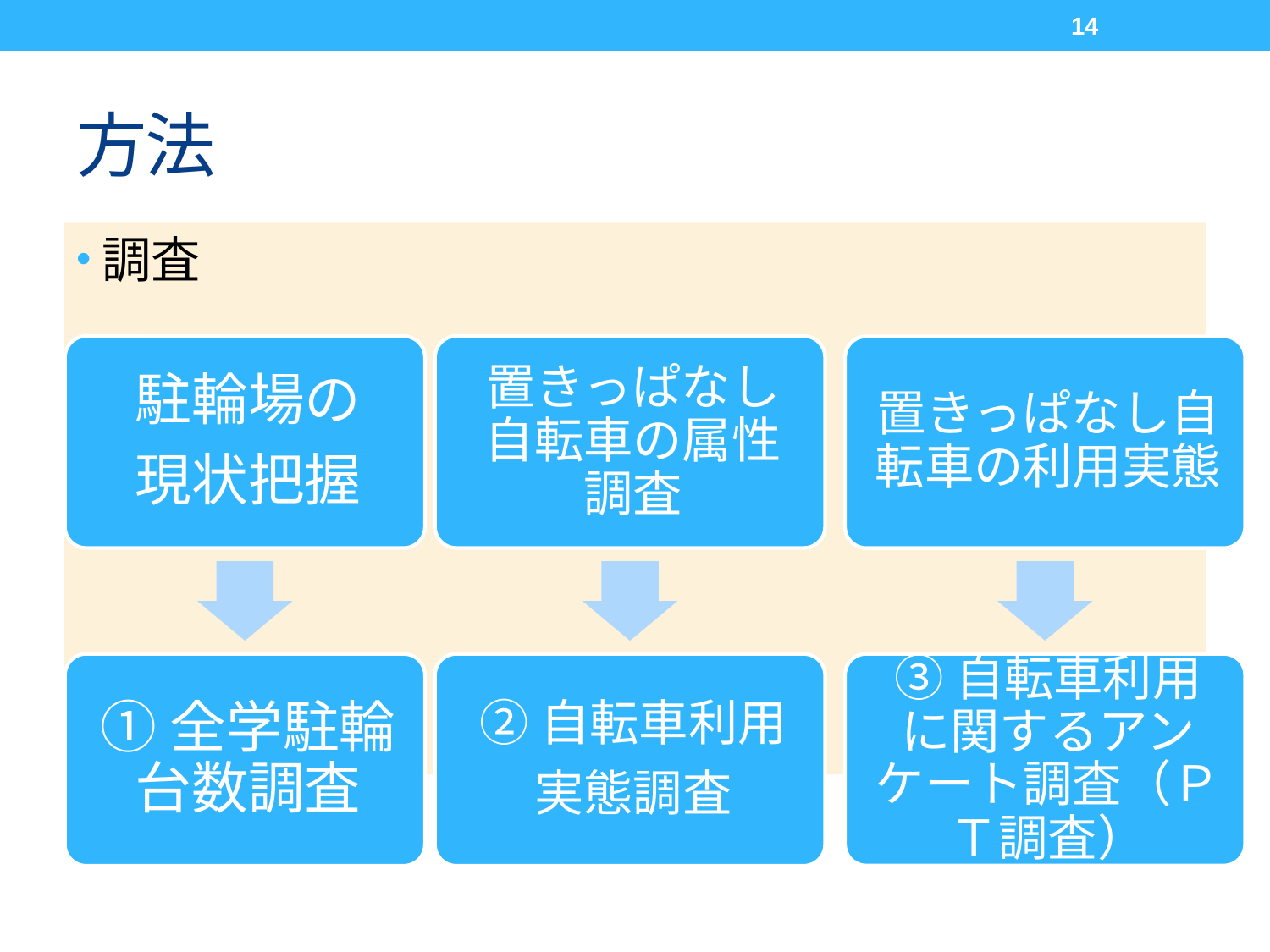

14
# 方法
調査
駐輪場の
現状把握

①全学駐輪台数調査
置きっぱなし自転車の属性調査

②自転車利用
実態調査
置きっぱなし自転車の利用実態

③自転車利用に関するアンケート調査（ＰＴ調査）